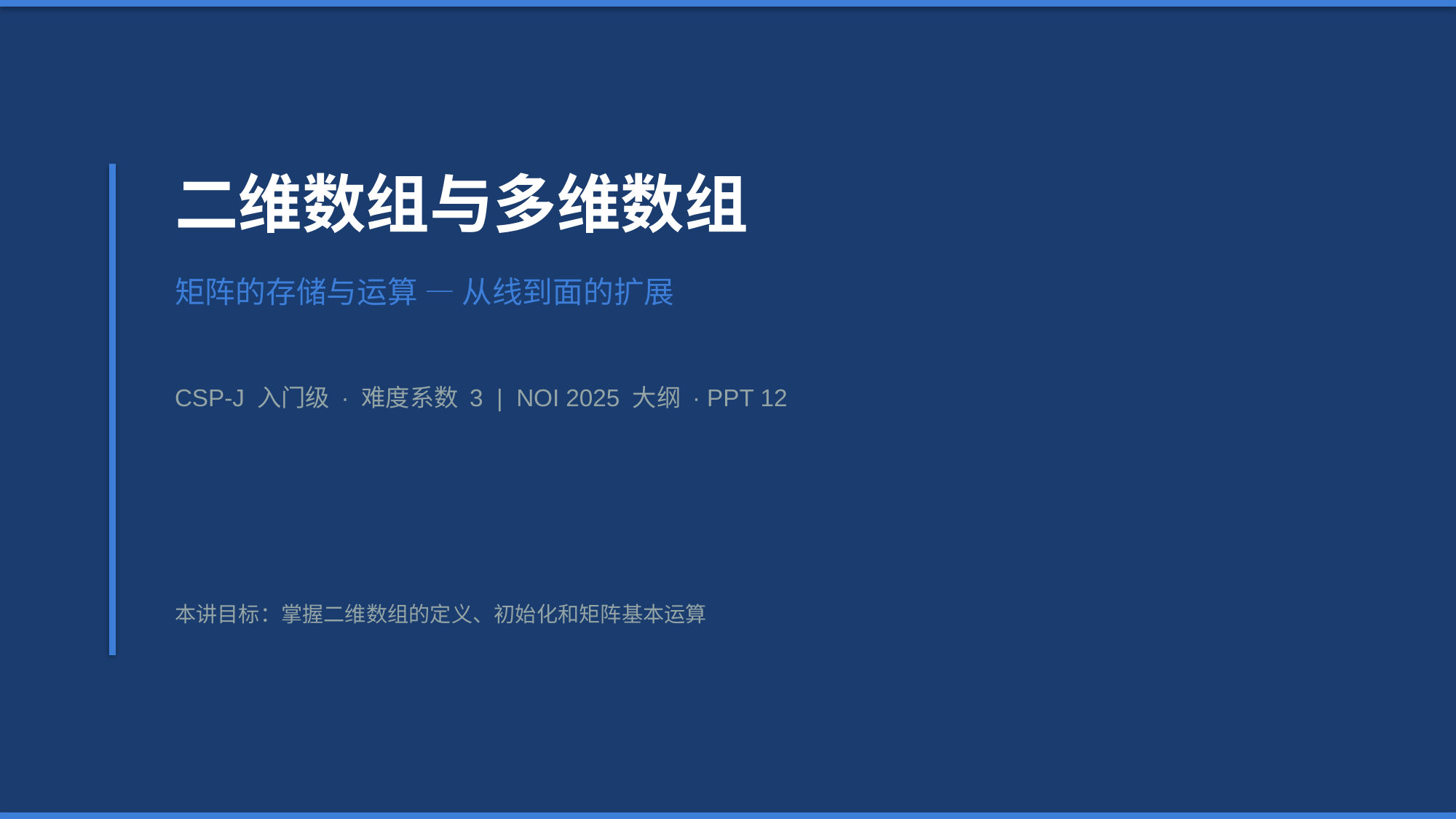

二维数组与多维数组
矩阵的存储与运算 — 从线到面的扩展
CSP-J 入门级 · 难度系数 3  |  NOI 2025 大纲 · PPT 12
本讲目标：掌握二维数组的定义、初始化和矩阵基本运算